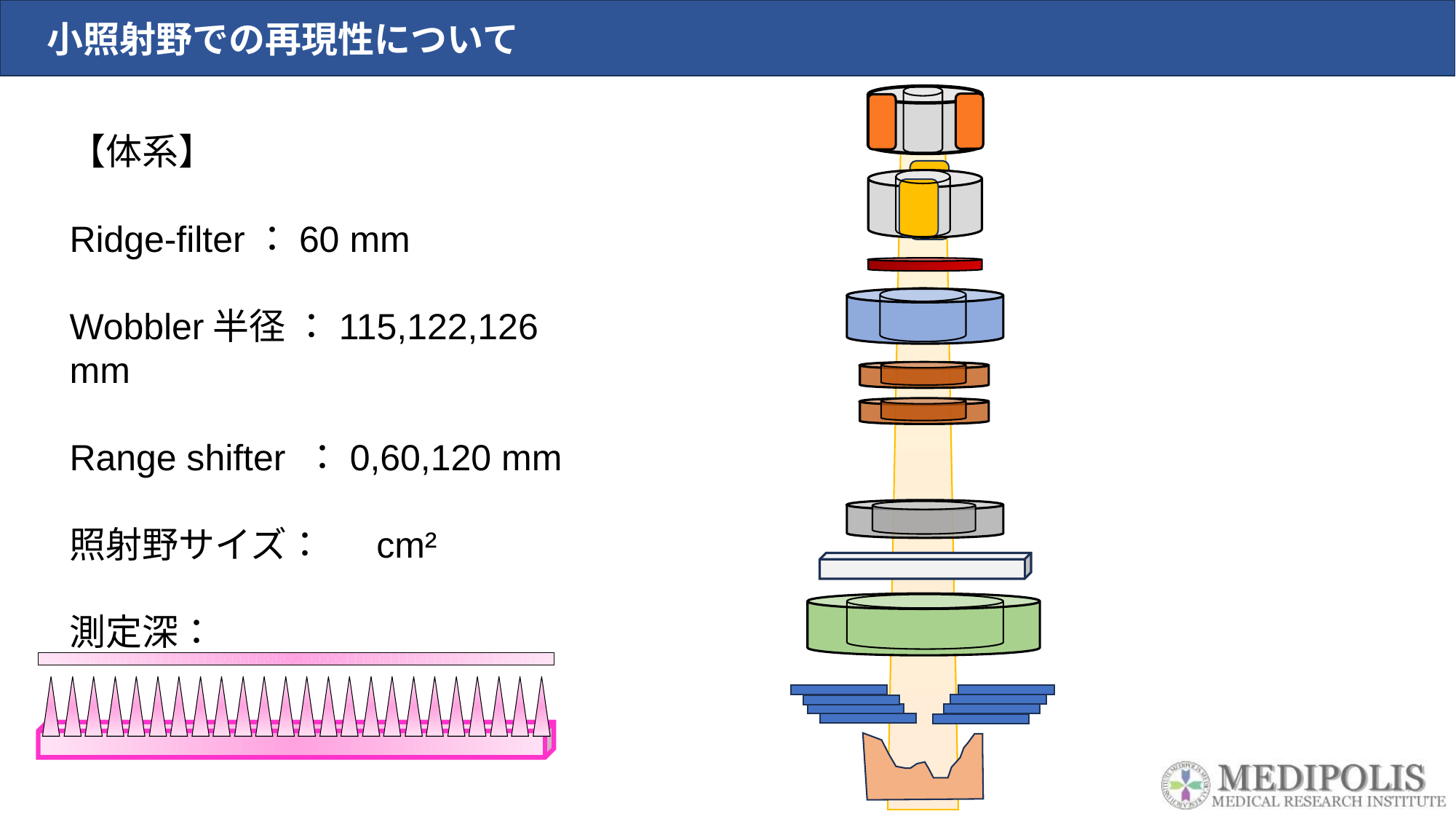

小照射野での再現性について

【体系】

Ridge-filter：60 mm

Wobbler半径 ：115,122,126 mm

Range shifter ：0,60,120 mm

照射野サイズ： 　cm²

測定深：